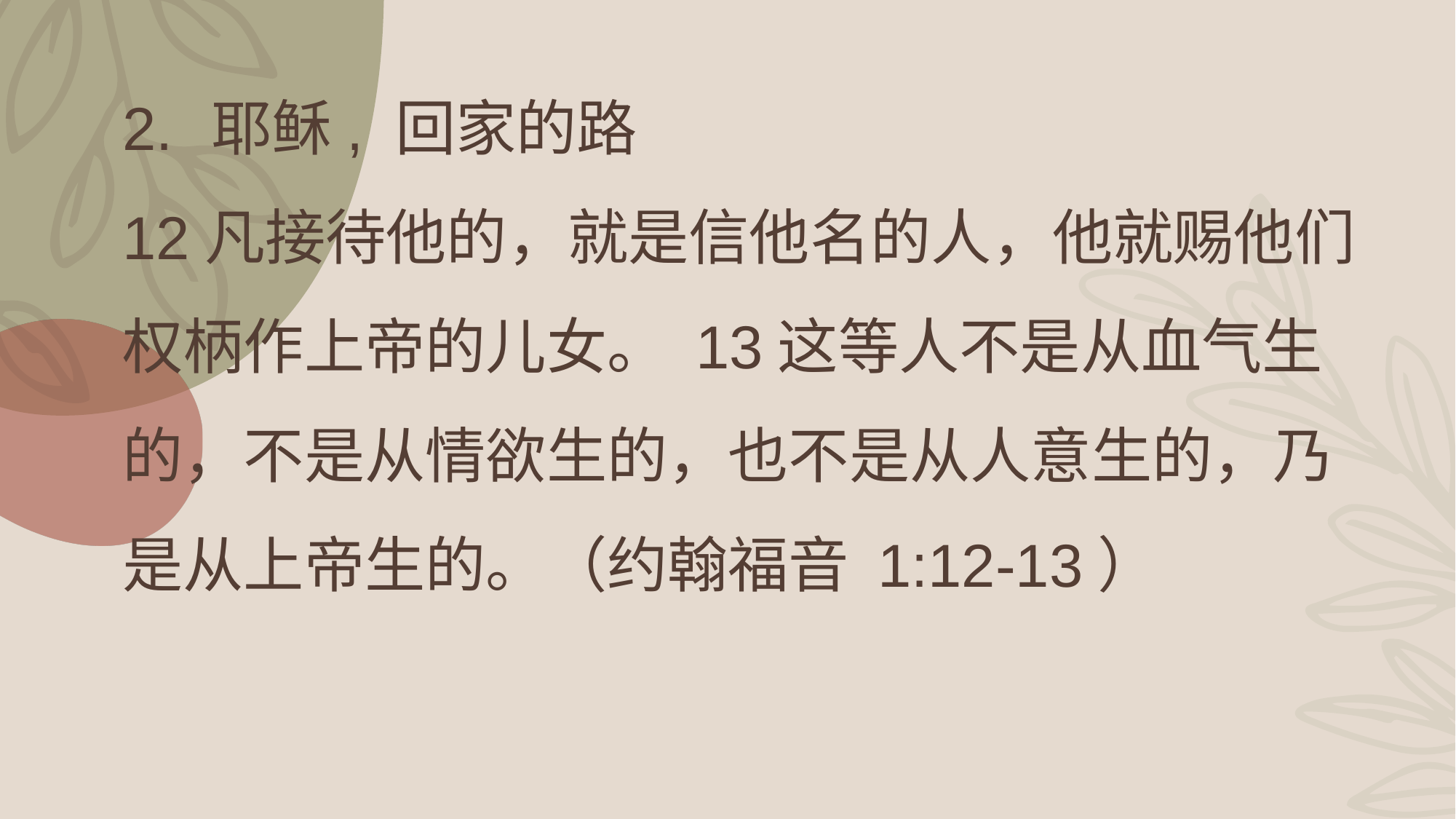

耶稣, 回家的路
12凡接待他的，就是信他名的人，他就赐他们权柄作上帝的儿女。 13这等人不是从血气生的，不是从情欲生的，也不是从人意生的，乃是从上帝生的。（约翰福音 1:12-13）